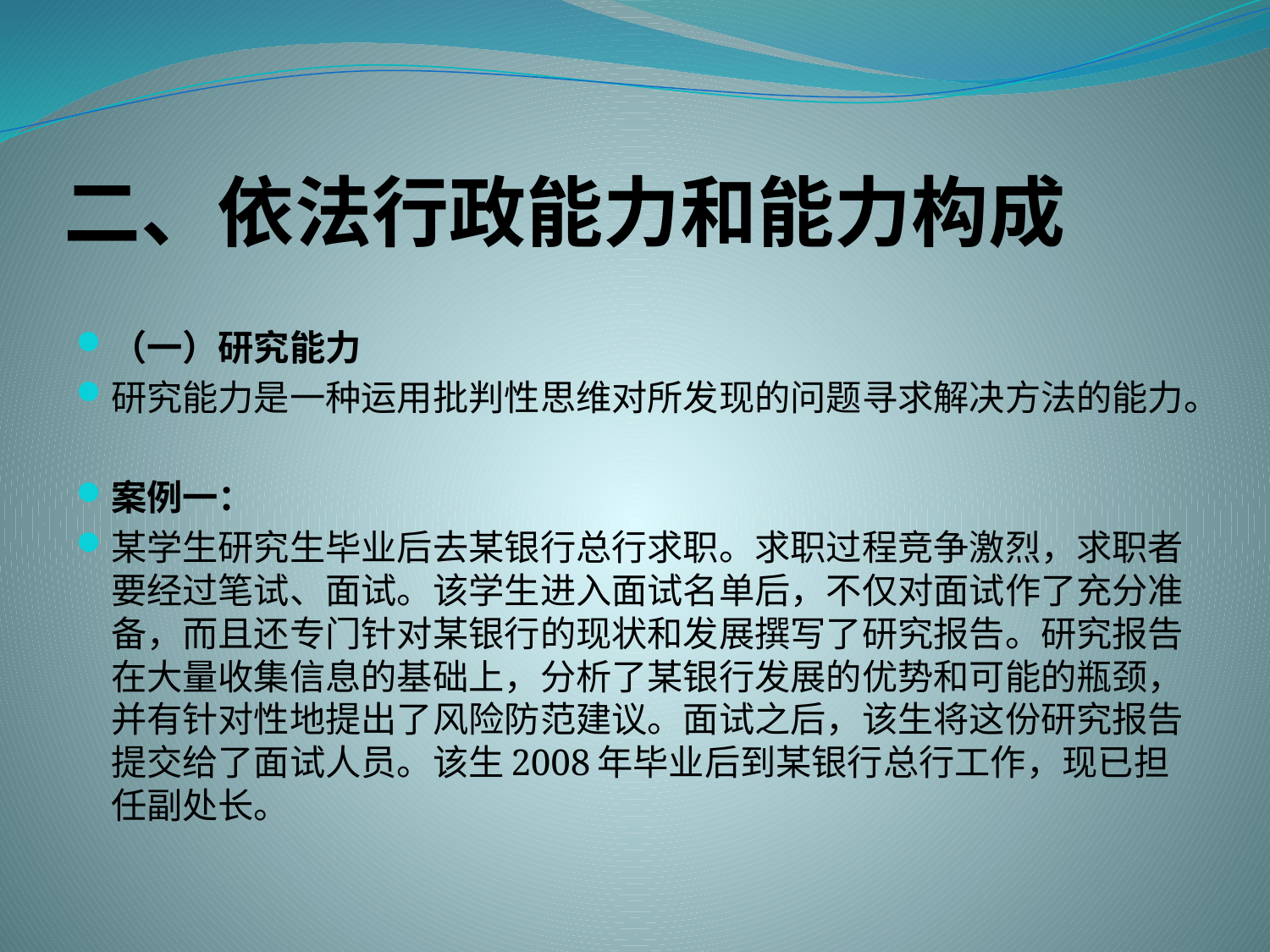

# 二、依法行政能力和能力构成

（一）研究能力
研究能力是一种运用批判性思维对所发现的问题寻求解决方法的能力。

案例一：
某学生研究生毕业后去某银行总行求职。求职过程竞争激烈，求职者要经过笔试、面试。该学生进入面试名单后，不仅对面试作了充分准备，而且还专门针对某银行的现状和发展撰写了研究报告。研究报告在大量收集信息的基础上，分析了某银行发展的优势和可能的瓶颈，并有针对性地提出了风险防范建议。面试之后，该生将这份研究报告提交给了面试人员。该生2008年毕业后到某银行总行工作，现已担任副处长。